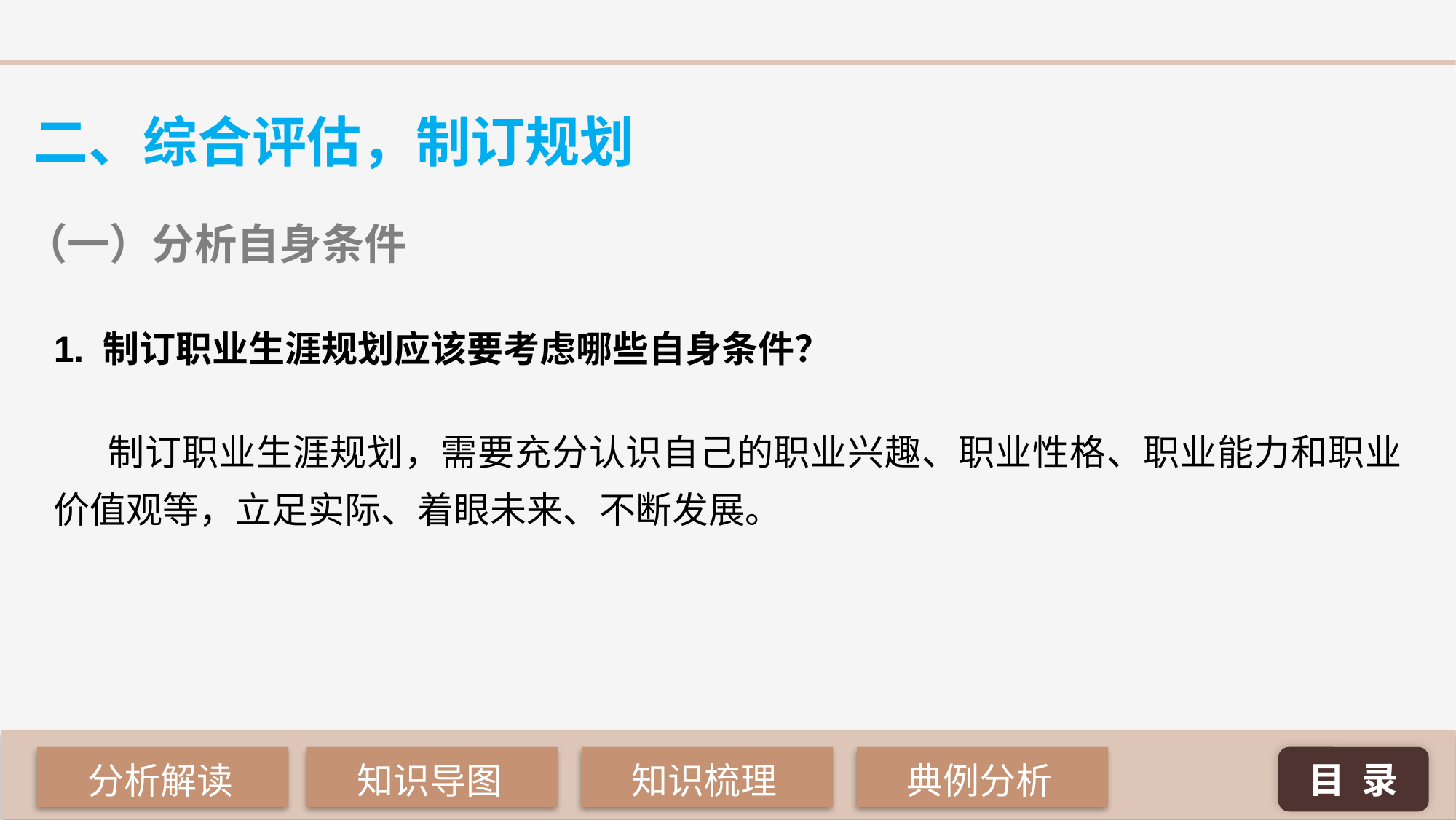

二、综合评估，制订规划
（一）分析自身条件
1. 制订职业生涯规划应该要考虑哪些自身条件？
制订职业生涯规划，需要充分认识自己的职业兴趣、职业性格、职业能力和职业价值观等，立足实际、着眼未来、不断发展。